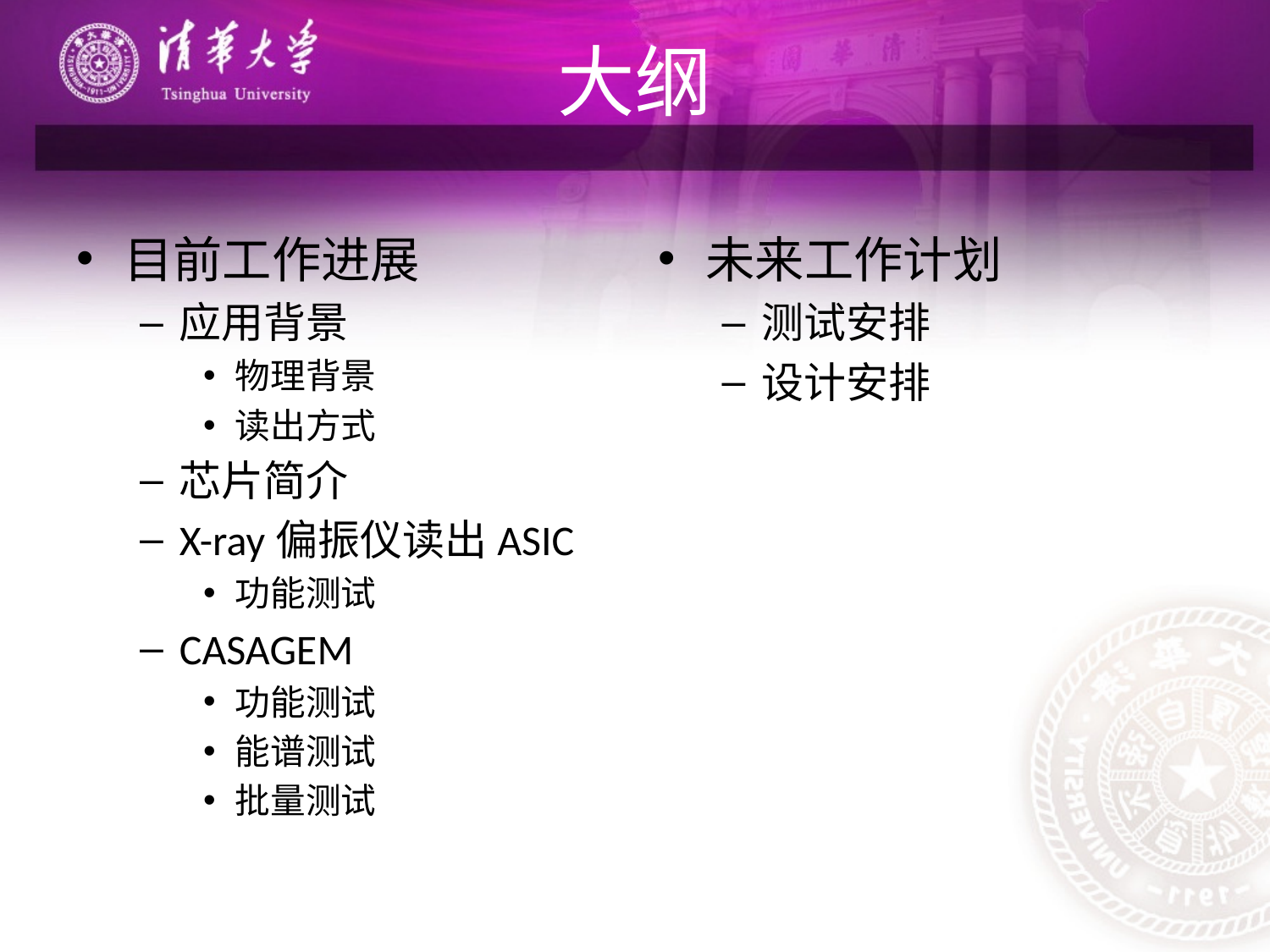

# 大纲
目前工作进展
应用背景
物理背景
读出方式
芯片简介
X-ray偏振仪读出ASIC
功能测试
CASAGEM
功能测试
能谱测试
批量测试
未来工作计划
测试安排
设计安排